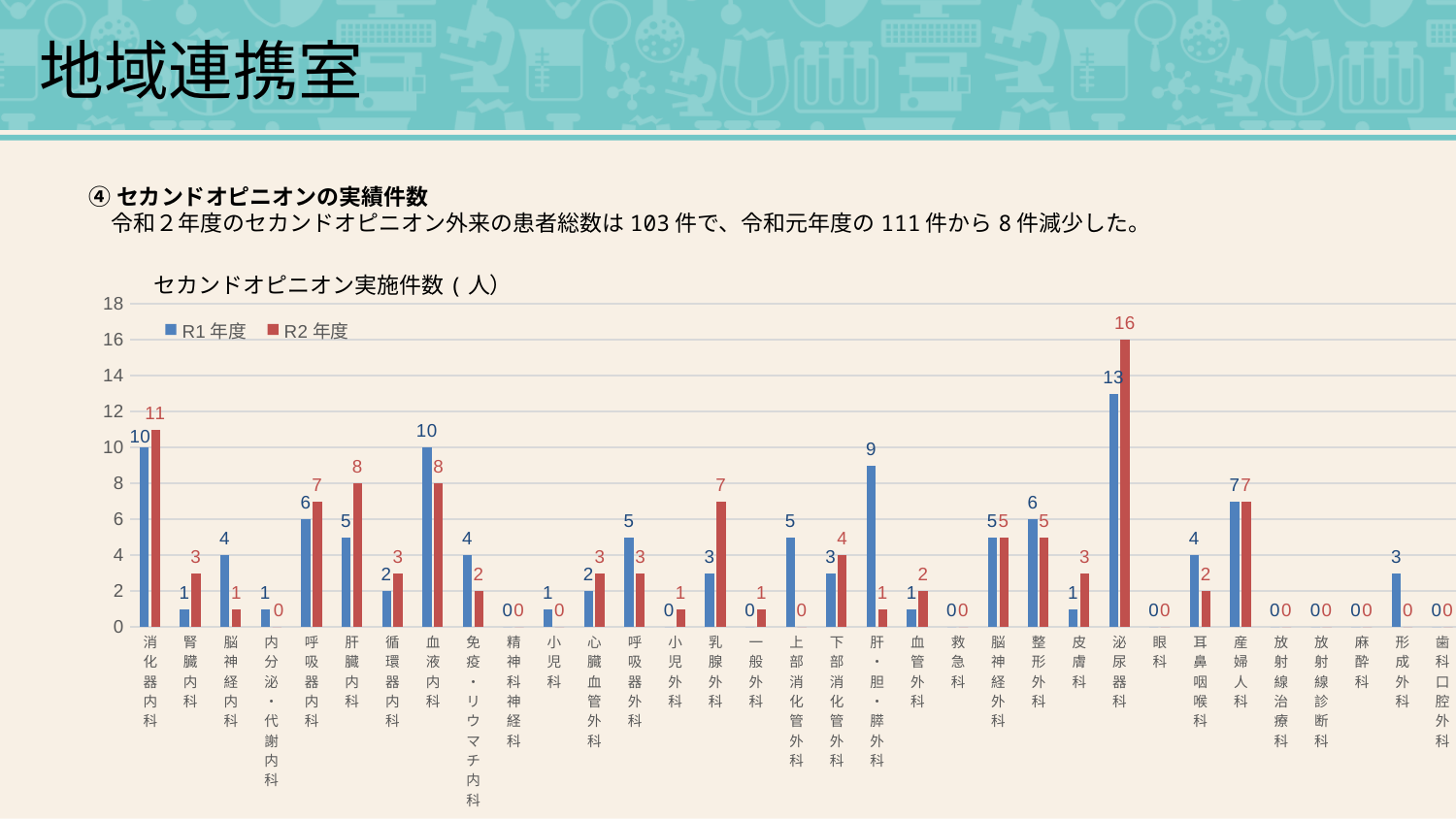

地域連携室
④セカンドオピニオンの実績件数
　令和２年度のセカンドオピニオン外来の患者総数は103件で、令和元年度の111件から8件減少した。

セカンドオピニオン実施件数(人）

### Chart

| Category | R1年度 | R2年度 |
|---|---|---|
| 消化器内科 | 10.0 | 11.0 |
| 腎臓内科 | 1.0 | 3.0 |
| 脳神経内科 | 4.0 | 1.0 |
| 内分泌・代謝内科 | 1.0 | 0.0 |
| 呼吸器内科 | 6.0 | 7.0 |
| 肝臓内科 | 5.0 | 8.0 |
| 循環器内科 | 2.0 | 3.0 |
| 血液内科 | 10.0 | 8.0 |
| 免疫・リウマチ内科 | 4.0 | 2.0 |
| 精神科神経科 | 0.0 | 0.0 |
| 小児科 | 1.0 | 0.0 |
| 心臓血管外科 | 2.0 | 3.0 |
| 呼吸器外科 | 5.0 | 3.0 |
| 小児外科 | 0.0 | 1.0 |
| 乳腺外科 | 3.0 | 7.0 |
| 一般外科 | 0.0 | 1.0 |
| 上部消化管外科 | 5.0 | 0.0 |
| 下部消化管外科 | 3.0 | 4.0 |
| 肝・胆・膵外科 | 9.0 | 1.0 |
| 血管外科 | 1.0 | 2.0 |
| 救急科 | 0.0 | 0.0 |
| 脳神経外科 | 5.0 | 5.0 |
| 整形外科 | 6.0 | 5.0 |
| 皮膚科 | 1.0 | 3.0 |
| 泌尿器科 | 13.0 | 16.0 |
| 眼科 | 0.0 | 0.0 |
| 耳鼻咽喉科 | 4.0 | 2.0 |
| 産婦人科 | 7.0 | 7.0 |
| 放射線治療科 | 0.0 | 0.0 |
| 放射線診断科 | 0.0 | 0.0 |
| 麻酔科 | 0.0 | 0.0 |
| 形成外科 | 3.0 | 0.0 |
| 歯科口腔外科 | 0.0 | 0.0 |